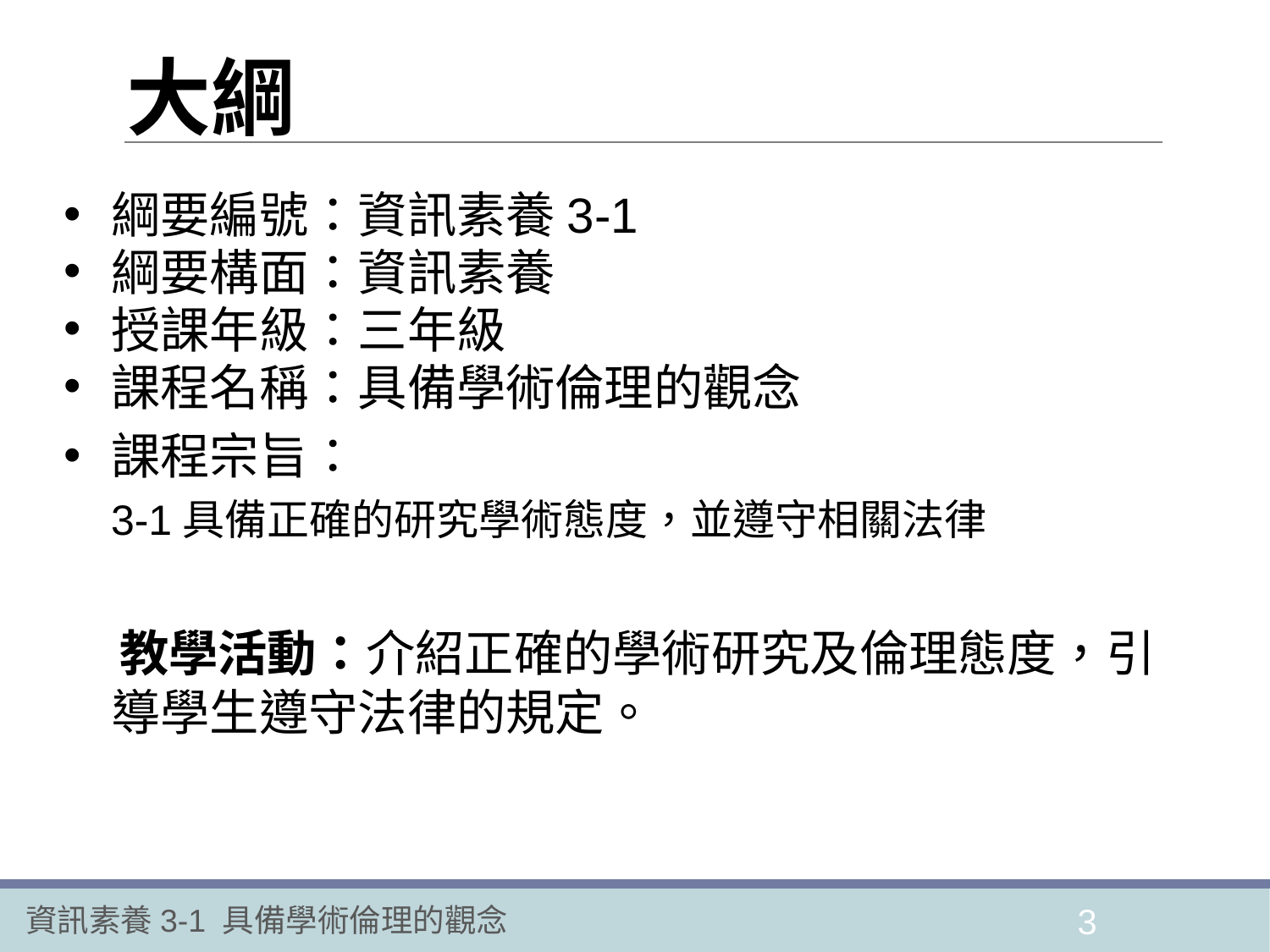

# 大綱
綱要編號：資訊素養3-1
綱要構面：資訊素養
授課年級：三年級
課程名稱：具備學術倫理的觀念
課程宗旨：
    3-1具備正確的研究學術態度，並遵守相關法律

    教學活動：介紹正確的學術研究及倫理態度，引導學生遵守法律的規定。